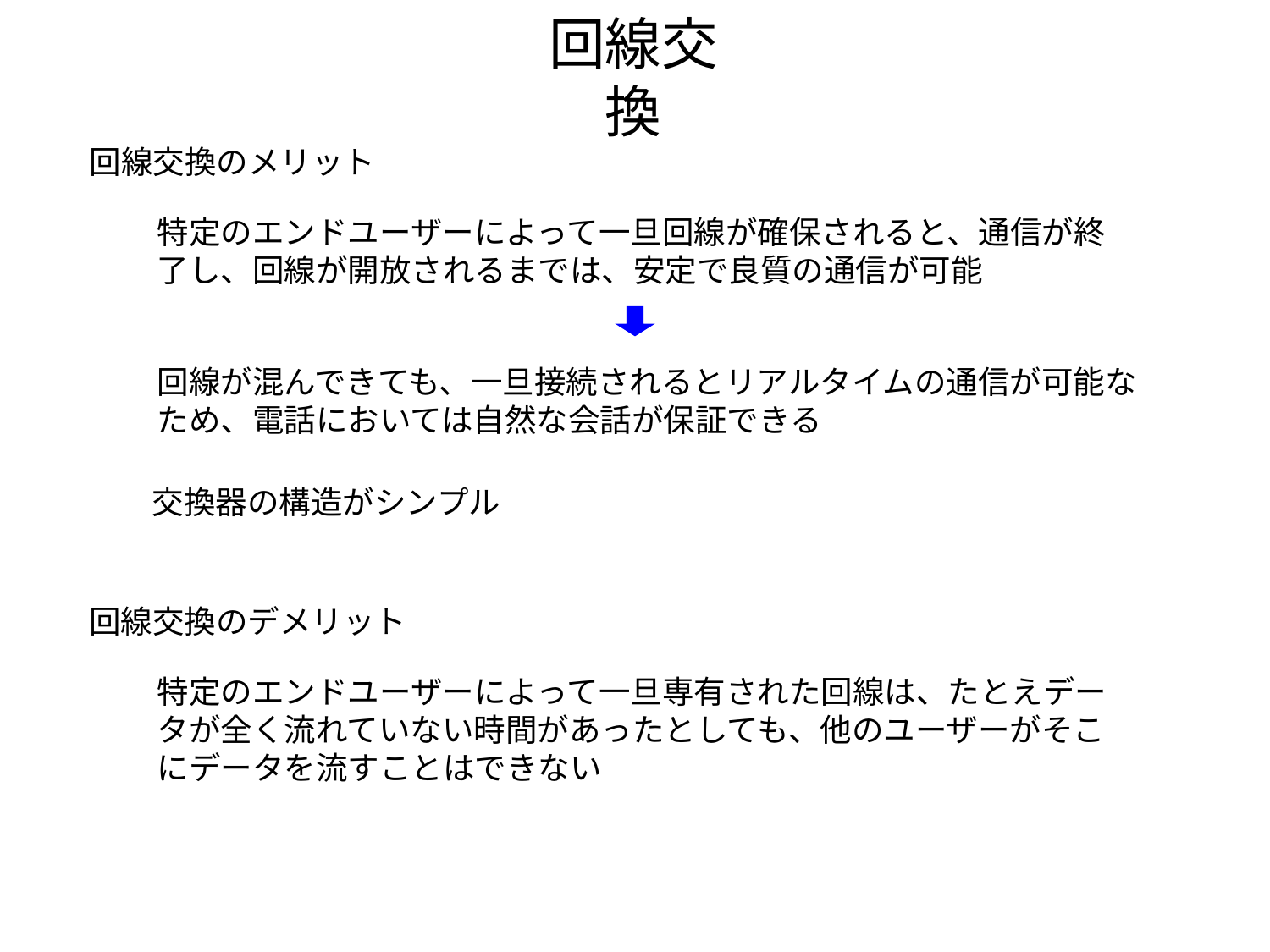

回線交換
回線交換のメリット
特定のエンドユーザーによって一旦回線が確保されると、通信が終了し、回線が開放されるまでは、安定で良質の通信が可能

回線が混んできても、一旦接続されるとリアルタイムの通信が可能なため、電話においては自然な会話が保証できる
交換器の構造がシンプル
回線交換のデメリット
特定のエンドユーザーによって一旦専有された回線は、たとえデータが全く流れていない時間があったとしても、他のユーザーがそこにデータを流すことはできない